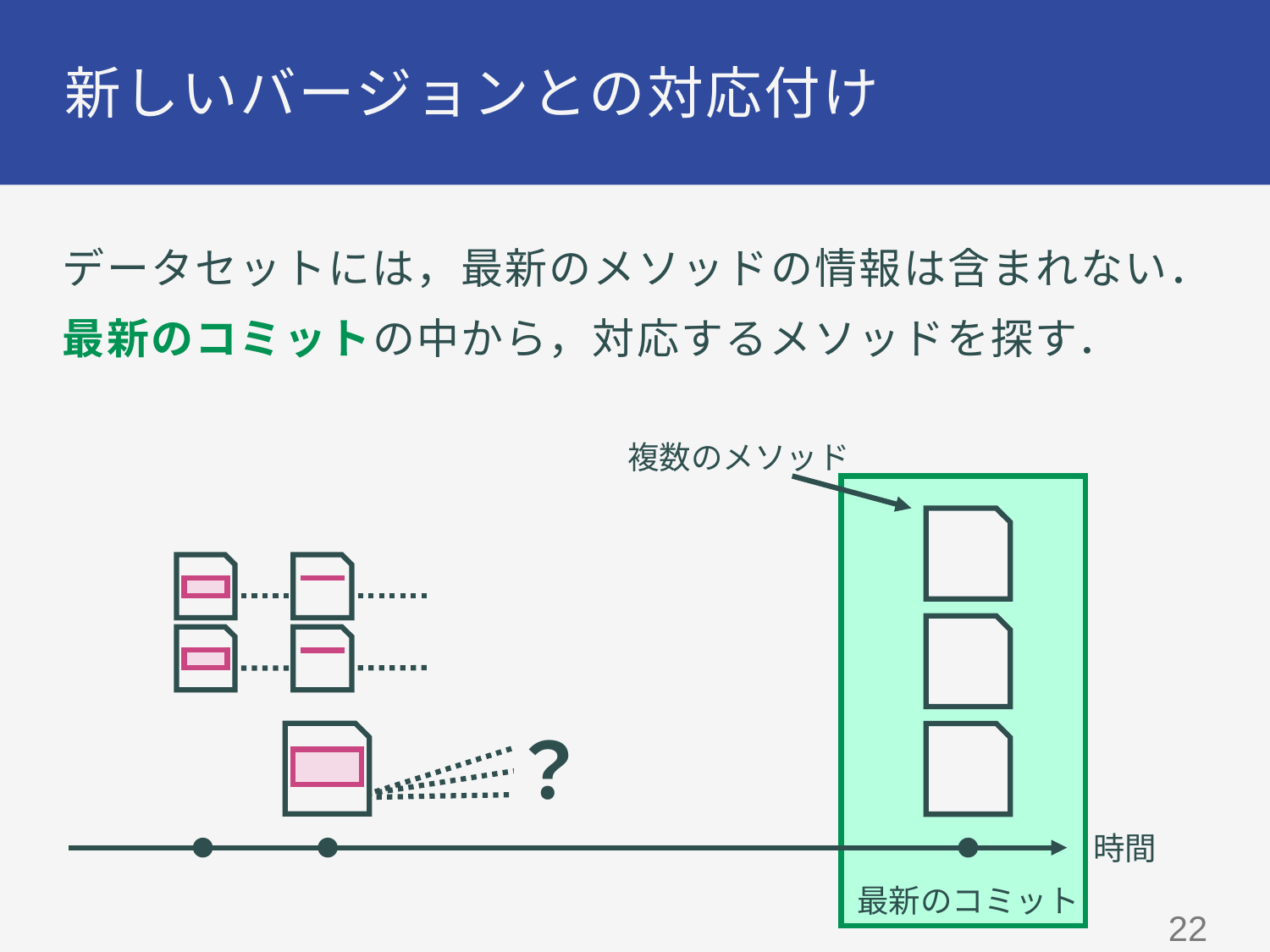

# 新しいバージョンとの対応付け
データセットには，最新のメソッドの情報は含まれない．
最新のコミットの中から，対応するメソッドを探す．
複数のメソッド

？

時間

最新のコミット
22